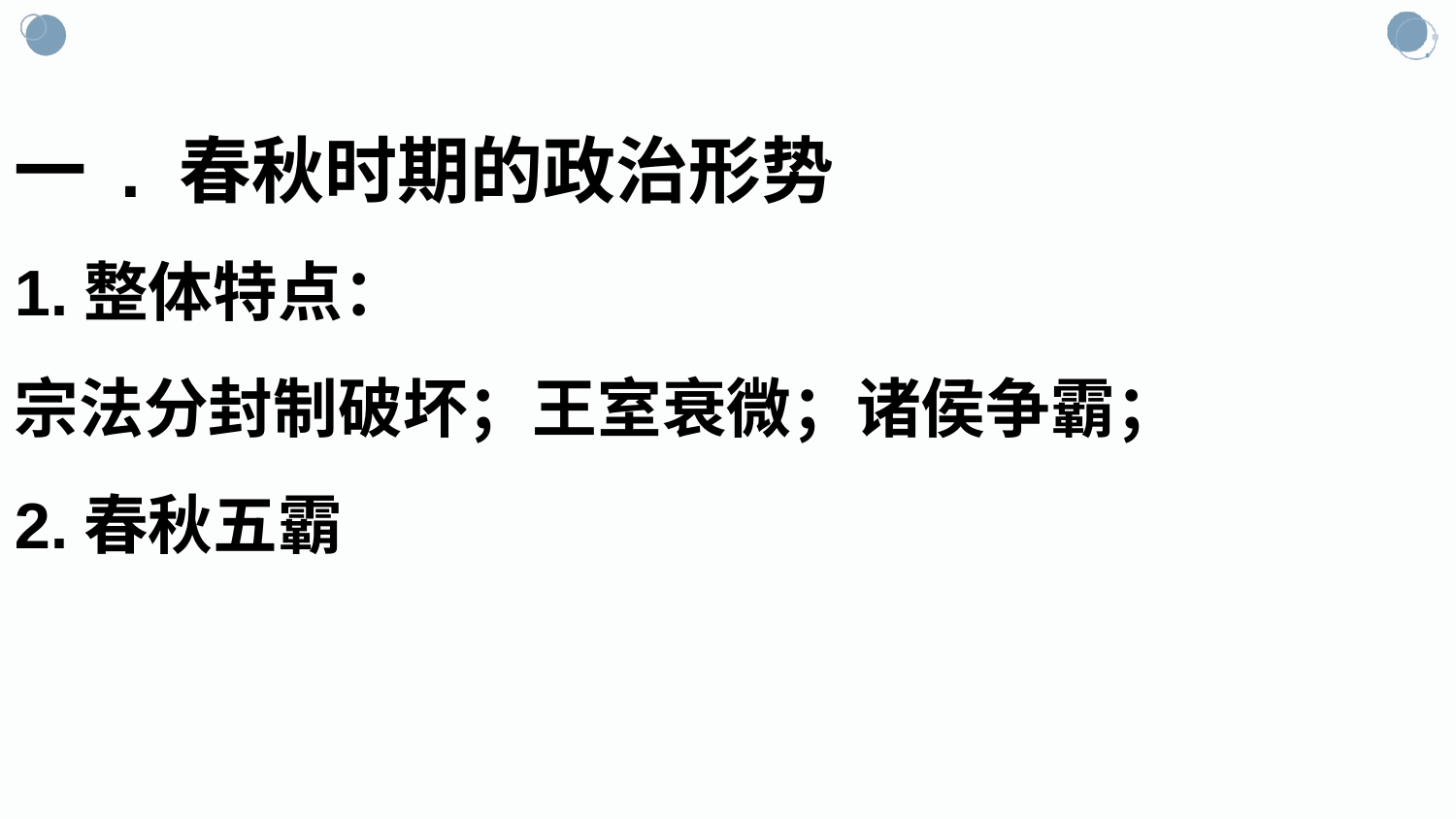

一 . 春秋时期的政治形势
1.整体特点：
宗法分封制破坏；王室衰微；诸侯争霸；
2.春秋五霸